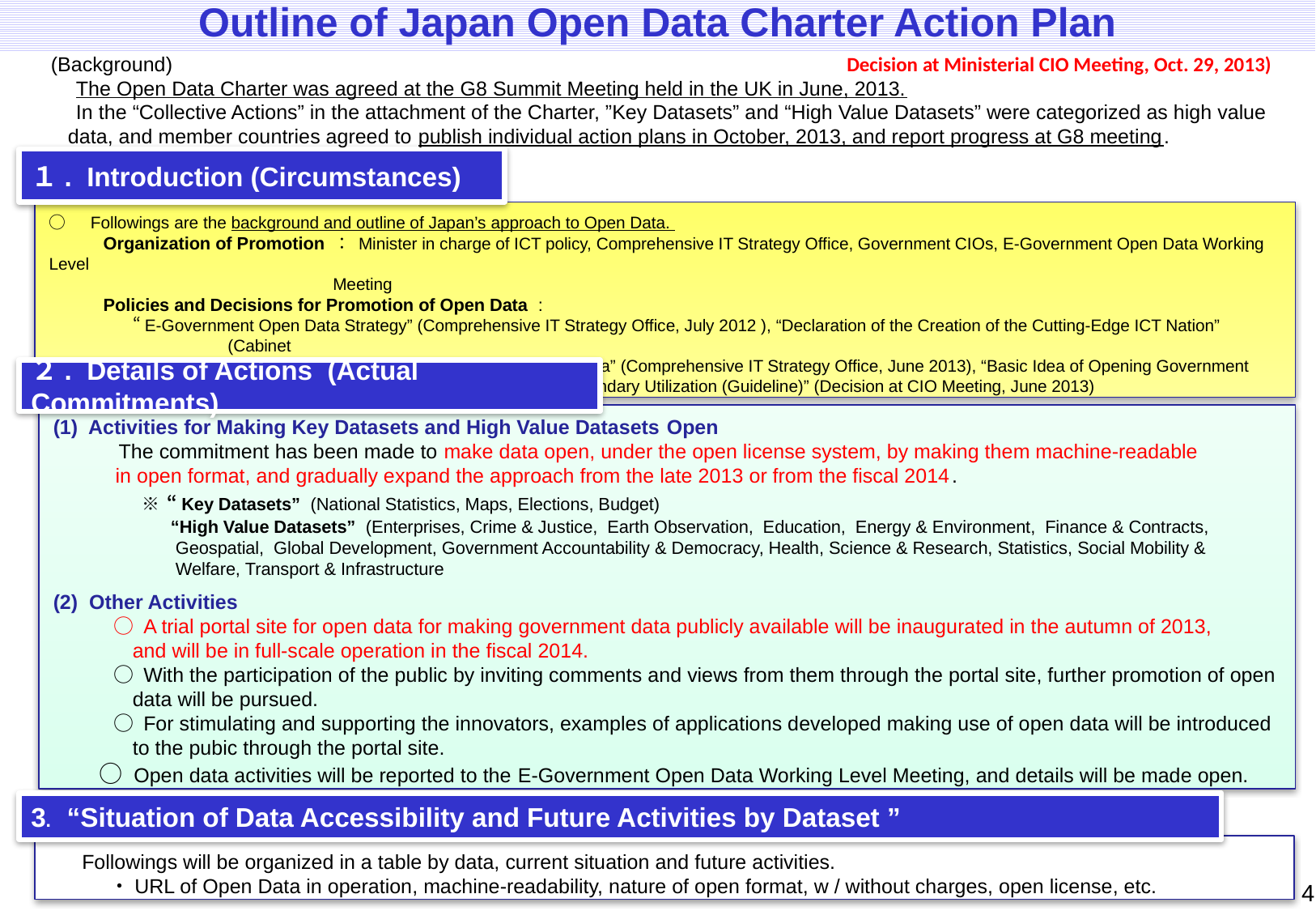

Outline of Japan Open Data Charter Action Plan
(Background)
　The Open Data Charter was agreed at the G8 Summit Meeting held in the UK in June, 2013.
　In the “Collective Actions” in the attachment of the Charter, ”Key Datasets” and “High Value Datasets” were categorized as high value
   data, and member countries agreed to publish individual action plans in October, 2013, and report progress at G8 meeting.
Decision at Ministerial CIO Meeting, Oct. 29, 2013)
１.  Introduction (Circumstances)
○　Followings are the background and outline of Japan’s approach to Open Data.
　　　Organization of Promotion ： Minister in charge of ICT policy, Comprehensive IT Strategy Office, Government CIOs, E-Government Open Data Working Level
                                                             Meeting
　　　Policies and Decisions for Promotion of Open Data  :
　　　　　“E-Government Open Data Strategy” (Comprehensive IT Strategy Office, July 2012 ), “Declaration of the Creation of the Cutting-Edge ICT Nation” (Cabinet
                   Decision, June 2013),  “Road Map to E-Government Open Data” (Comprehensive IT Strategy Office, June 2013), “Basic Idea of Opening Government
                   Data owned by Government Offices for the Promotion of Secondary Utilization (Guideline)” (Decision at CIO Meeting, June 2013)
２.  Details of Actions  (Actual Commitments)
(1)  Activities for Making Key Datasets and High Value Datasets Open
　　　The commitment has been made to make data open, under the open license system, by making them machine-readable
           in open format, and gradually expand the approach from the late 2013 or from the fiscal 2014.
　　　　※  “Key Datasets”  (National Statistics, Maps, Elections, Budget)
       “High Value Datasets”  (Enterprises, Crime & Justice,  Earth Observation,  Education,  Energy & Environment,  Finance & Contracts,
        Geospatial,  Global Development, Government Accountability & Democracy, Health, Science & Research, Statistics, Social Mobility &
        Welfare, Transport & Infrastructure
(2)  Other Activities
　　　○ A trial portal site for open data for making government data publicly available will be inaugurated in the autumn of 2013,
              and will be in full-scale operation in the fiscal 2014.
　　　○ With the participation of the public by inviting comments and views from them through the portal site, further promotion of open
              data will be pursued.
　　　○ For stimulating and supporting the innovators, examples of applications developed making use of open data will be introduced
              to the pubic through the portal site.
　　  ○ Open data activities will be reported to the E-Government Open Data Working Level Meeting, and details will be made open.
3.   “Situation of Data Accessibility and Future Activities by Dataset ”
　 Followings will be organized in a table by data, current situation and future activities.
　　　・URL of Open Data in operation, machine-readability, nature of open format, w / without charges, open license, etc.
4